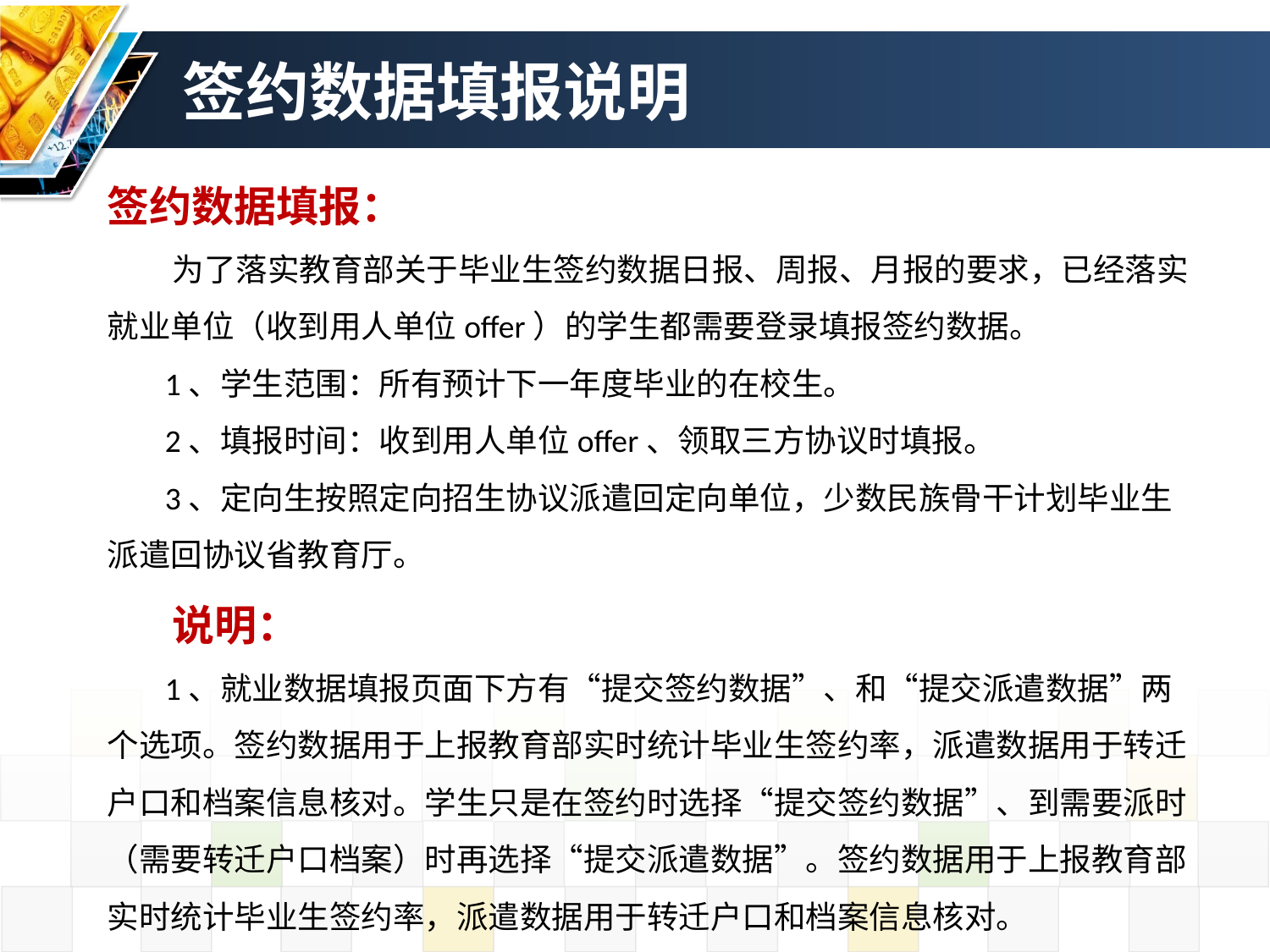

# 签约数据填报说明
签约数据填报：
        为了落实教育部关于毕业生签约数据日报、周报、月报的要求，已经落实就业单位（收到用人单位offer）的学生都需要登录填报签约数据。
        1、学生范围：所有预计下一年度毕业的在校生。
        2、填报时间：收到用人单位offer、领取三方协议时填报。
        3、定向生按照定向招生协议派遣回定向单位，少数民族骨干计划毕业生派遣回协议省教育厅。
        说明：
        1、就业数据填报页面下方有“提交签约数据”、和“提交派遣数据”两个选项。签约数据用于上报教育部实时统计毕业生签约率，派遣数据用于转迁户口和档案信息核对。学生只是在签约时选择“提交签约数据”、到需要派时（需要转迁户口档案）时再选择“提交派遣数据”。签约数据用于上报教育部实时统计毕业生签约率，派遣数据用于转迁户口和档案信息核对。